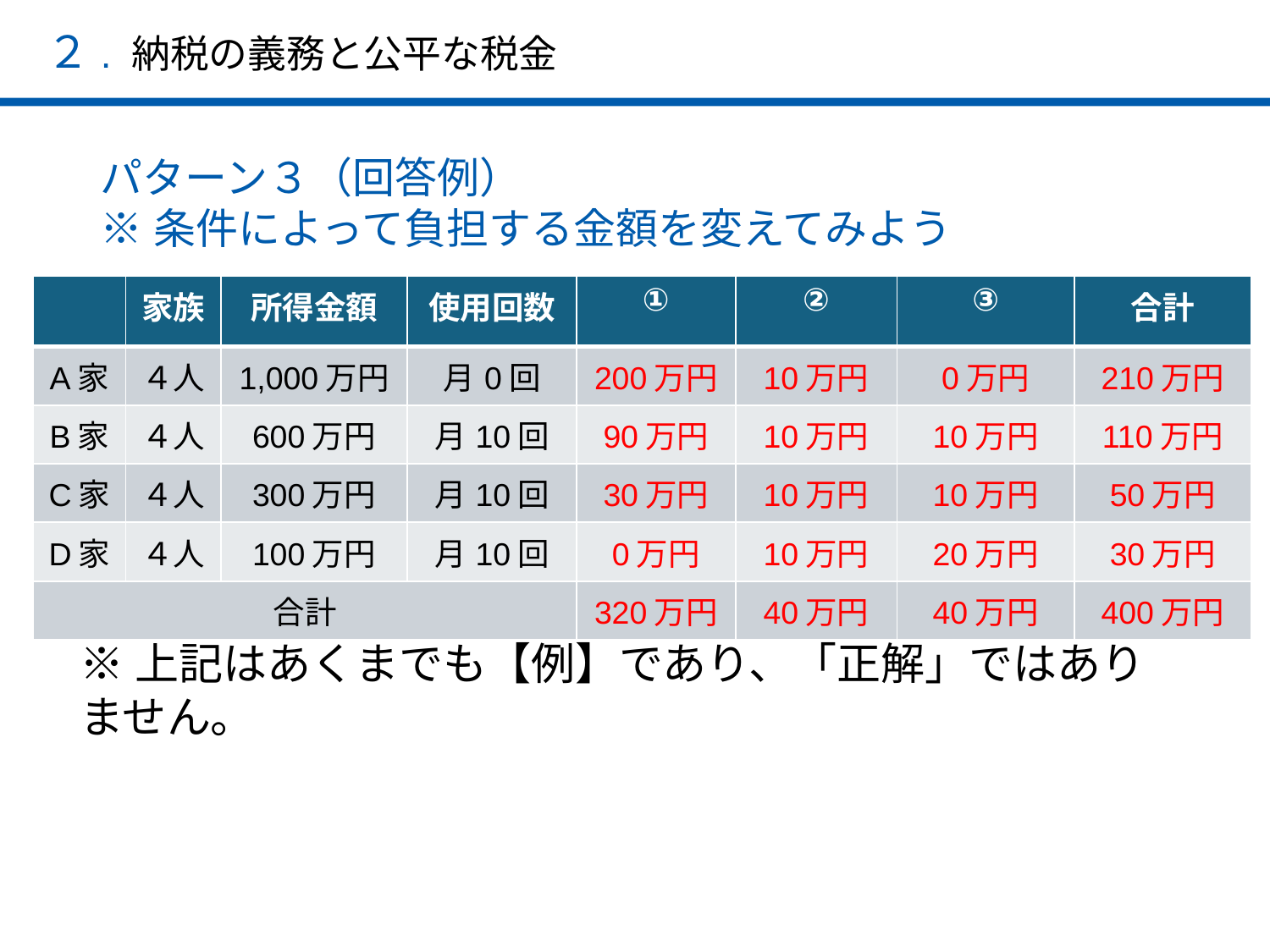

２. 納税の義務と公平な税金
パターン３（回答例）
※条件によって負担する金額を変えてみよう
|  | 家族 | 所得金額 | 使用回数 | ① | ② | ③ | 合計 |
| --- | --- | --- | --- | --- | --- | --- | --- |
| A家 | ４人 | 1,000万円 | 月0回 | 200万円 | 10万円 | 0万円 | 210万円 |
| B家 | ４人 | 600万円 | 月10回 | 90万円 | 10万円 | 10万円 | 110万円 |
| C家 | ４人 | 300万円 | 月10回 | 30万円 | 10万円 | 10万円 | 50万円 |
| D家 | ４人 | 100万円 | 月10回 | 0万円 | 10万円 | 20万円 | 30万円 |
| 合計 |  |  |  | 320万円 | 40万円 | 40万円 | 400万円 |
※上記はあくまでも【例】であり、「正解」ではありません。